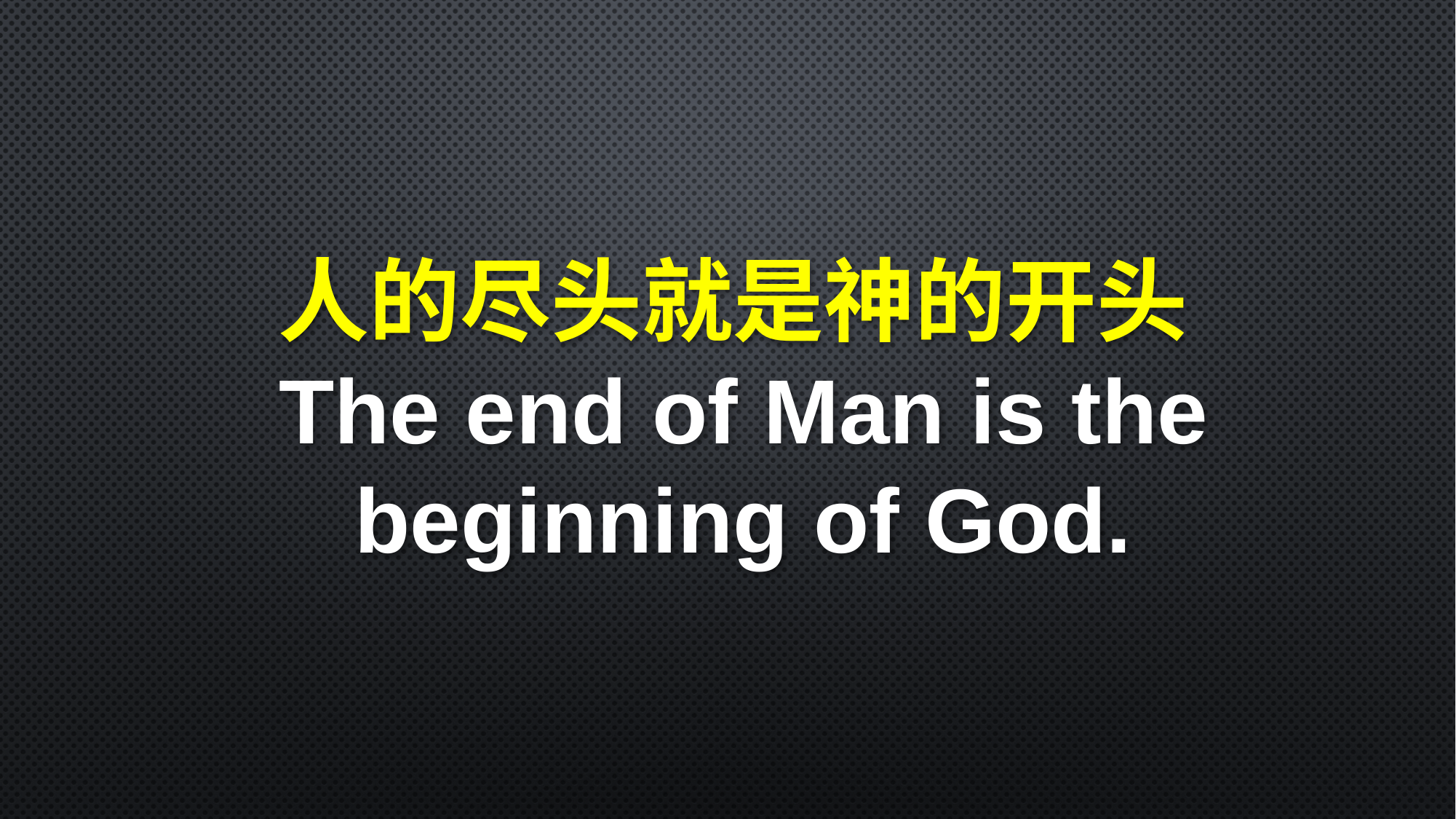

人的尽头就是神的开头The end of Man is the beginning of God.